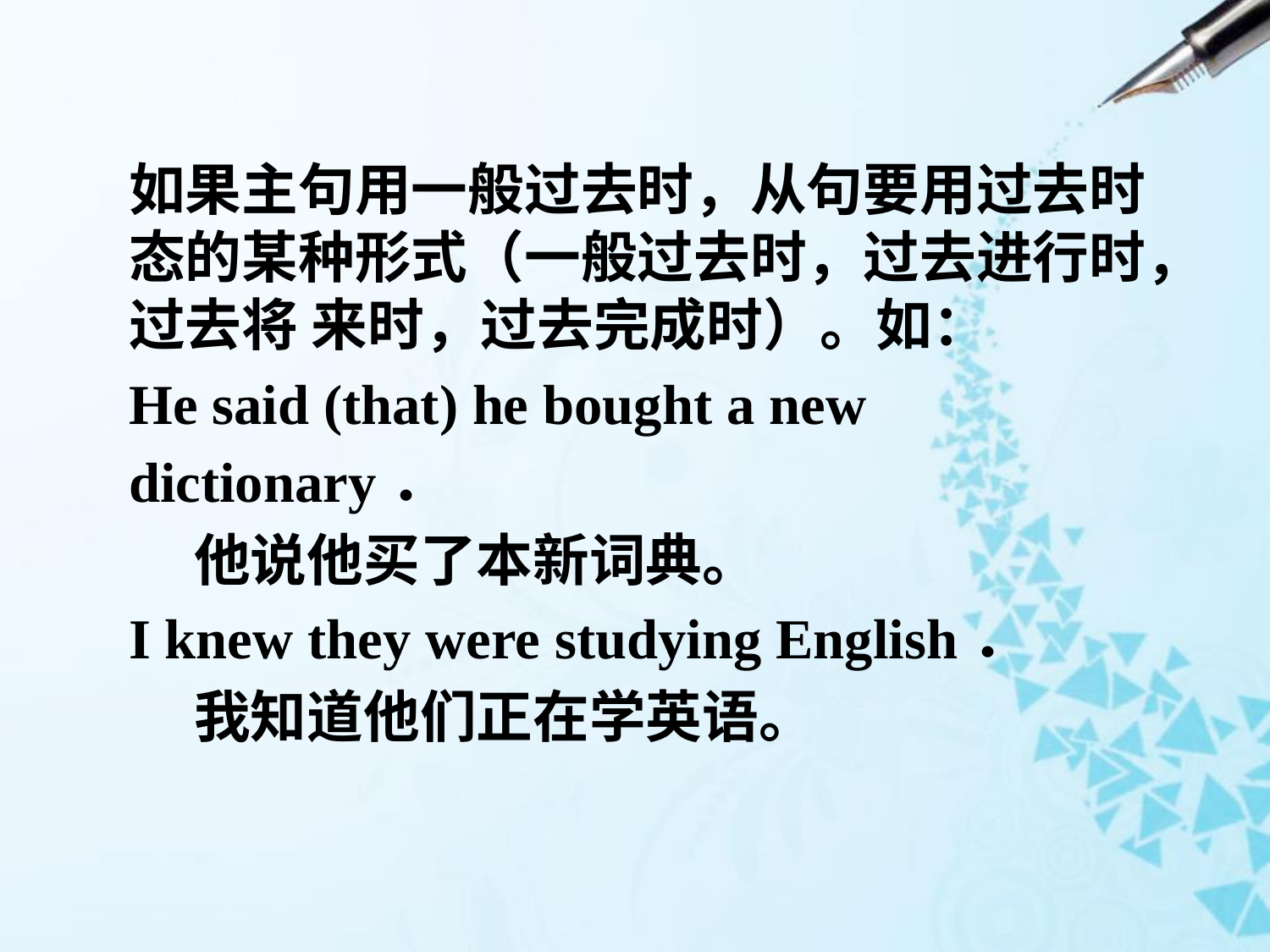

如果主句用一般过去时，从句要用过去时态的某种形式（一般过去时，过去进行时，过去将 来时，过去完成时）。如：
He said (that) he bought a new
dictionary．
    他说他买了本新词典。
I knew they were studying English．
    我知道他们正在学英语。